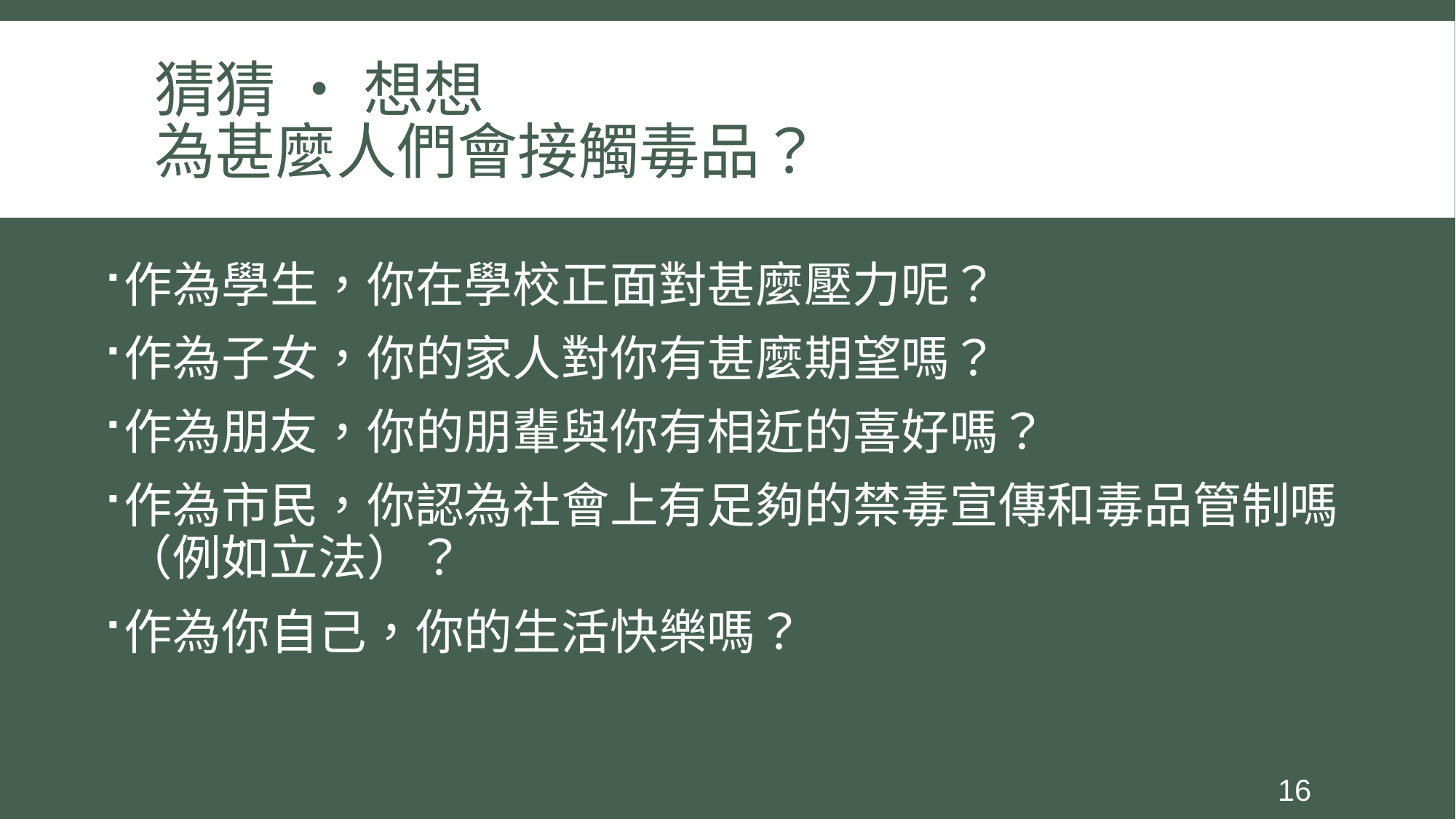

# 猜猜 ‧ 想想 為甚麼人們會接觸毒品？
作為學生，你在學校正面對甚麼壓力呢？
作為子女，你的家人對你有甚麼期望嗎？
作為朋友，你的朋輩與你有相近的喜好嗎？
作為市民，你認為社會上有足夠的禁毒宣傳和毒品管制嗎（例如立法）？
作為你自己，你的生活快樂嗎？
16